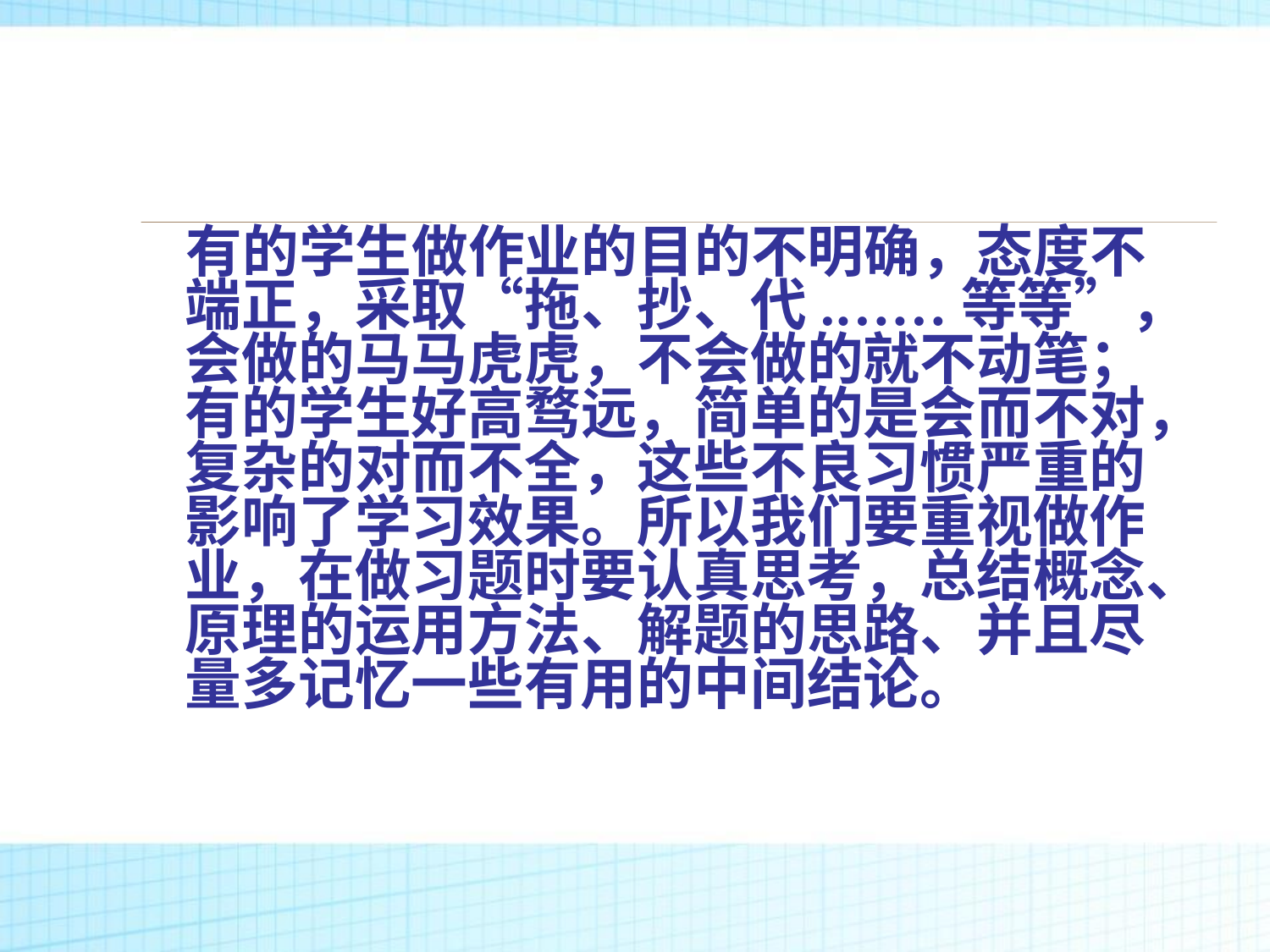

有的学生做作业的目的不明确，态度不端正，采取“拖、抄、代.……等等”，会做的马马虎虎，不会做的就不动笔； 有的学生好高骛远，简单的是会而不对，复杂的对而不全，这些不良习惯严重的影响了学习效果。所以我们要重视做作业，在做习题时要认真思考，总结概念、原理的运用方法、解题的思路、并且尽量多记忆一些有用的中间结论。